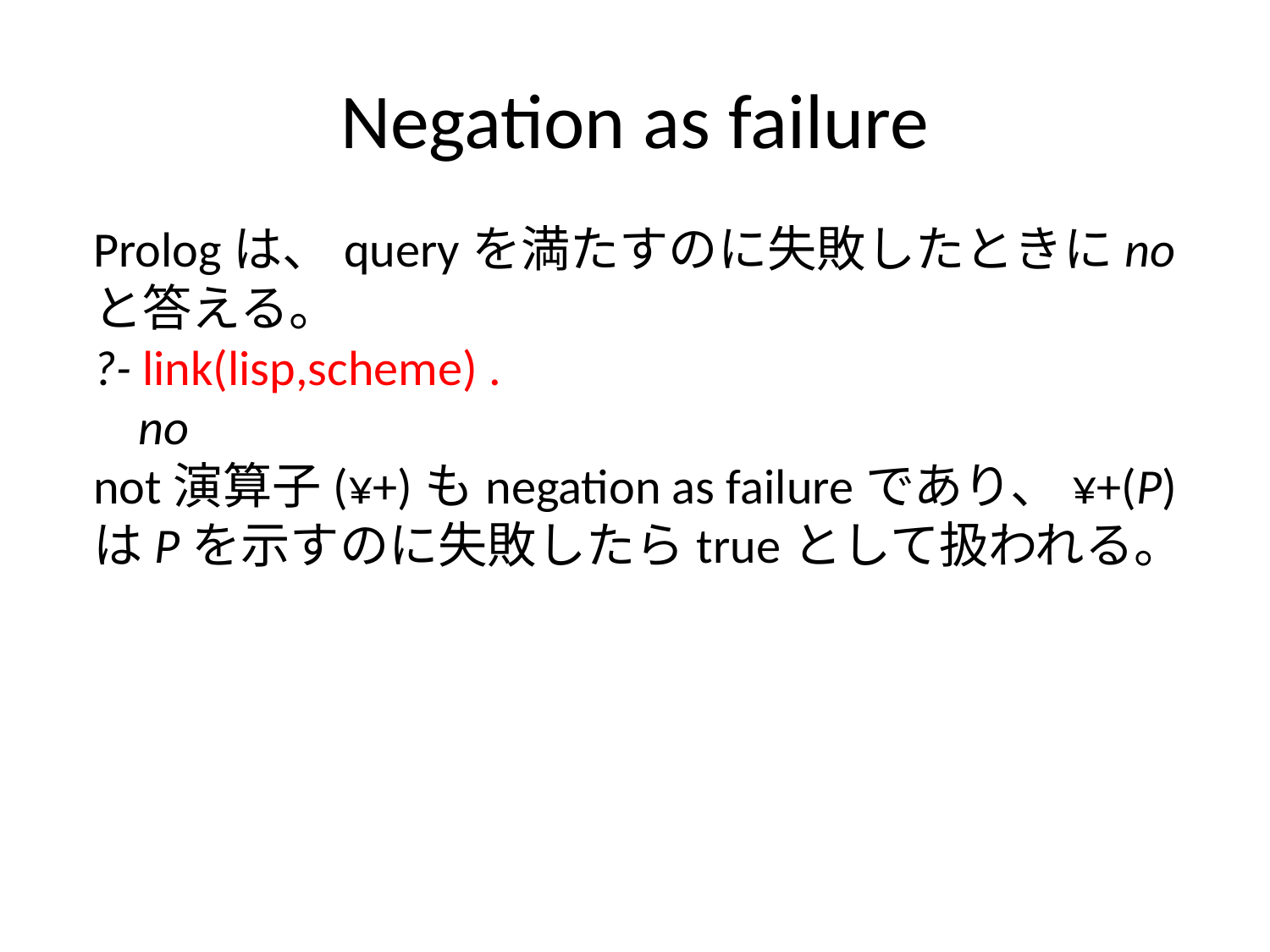

# Negation as failure
Prologは、queryを満たすのに失敗したときにnoと答える。
?- link(lisp,scheme) .
    no
not演算子(¥+)もnegation as failureであり、¥+(P)はPを示すのに失敗したらtrueとして扱われる。